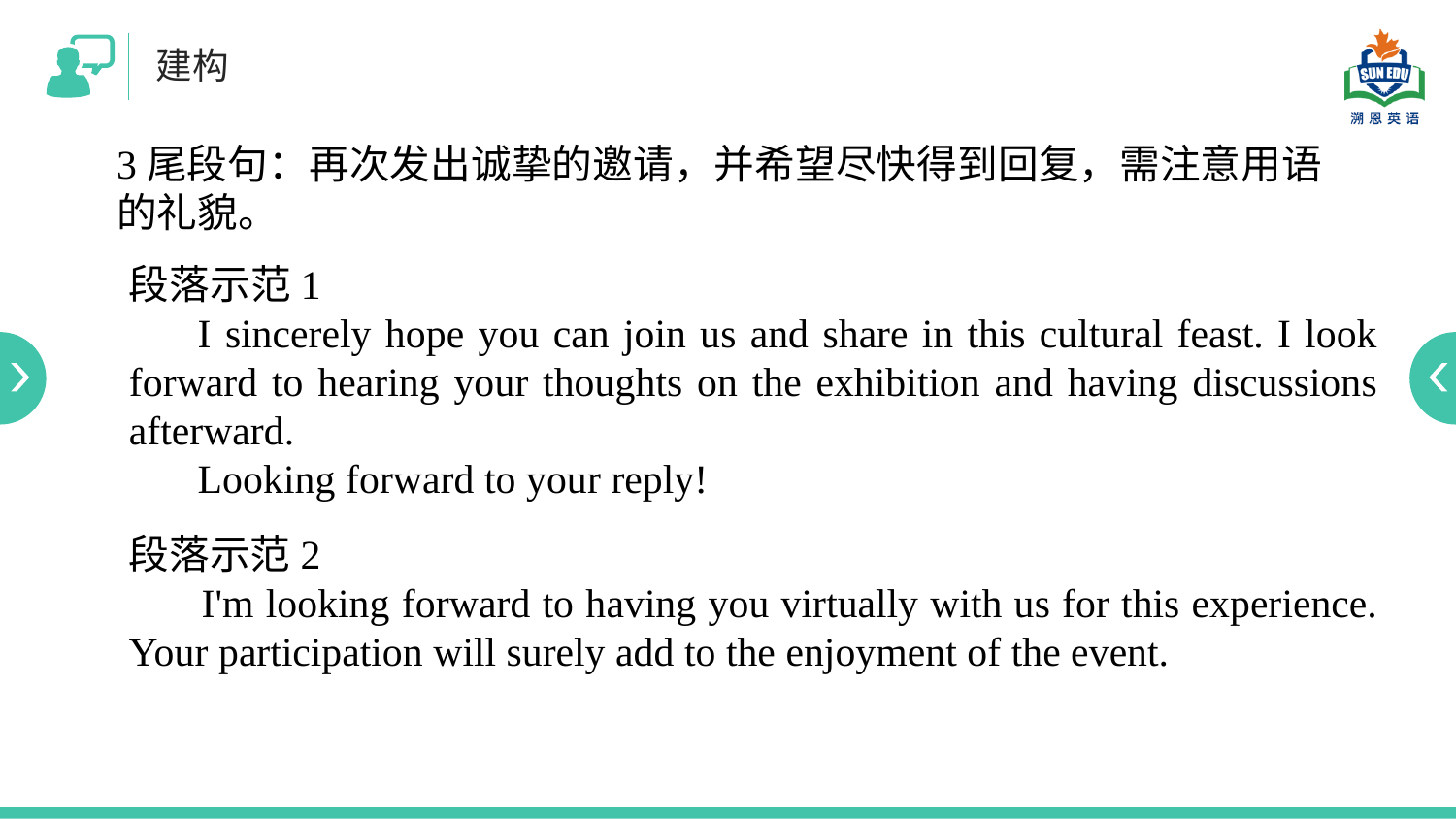

建构
3尾段句：再次发出诚挚的邀请，并希望尽快得到回复，需注意用语的礼貌。

段落示范1
I sincerely hope you can join us and share in this cultural feast. I look forward to hearing your thoughts on the exhibition and having discussions afterward.
Looking forward to your reply!

段落示范2
I'm looking forward to having you virtually with us for this experience. Your participation will surely add to the enjoyment of the event.